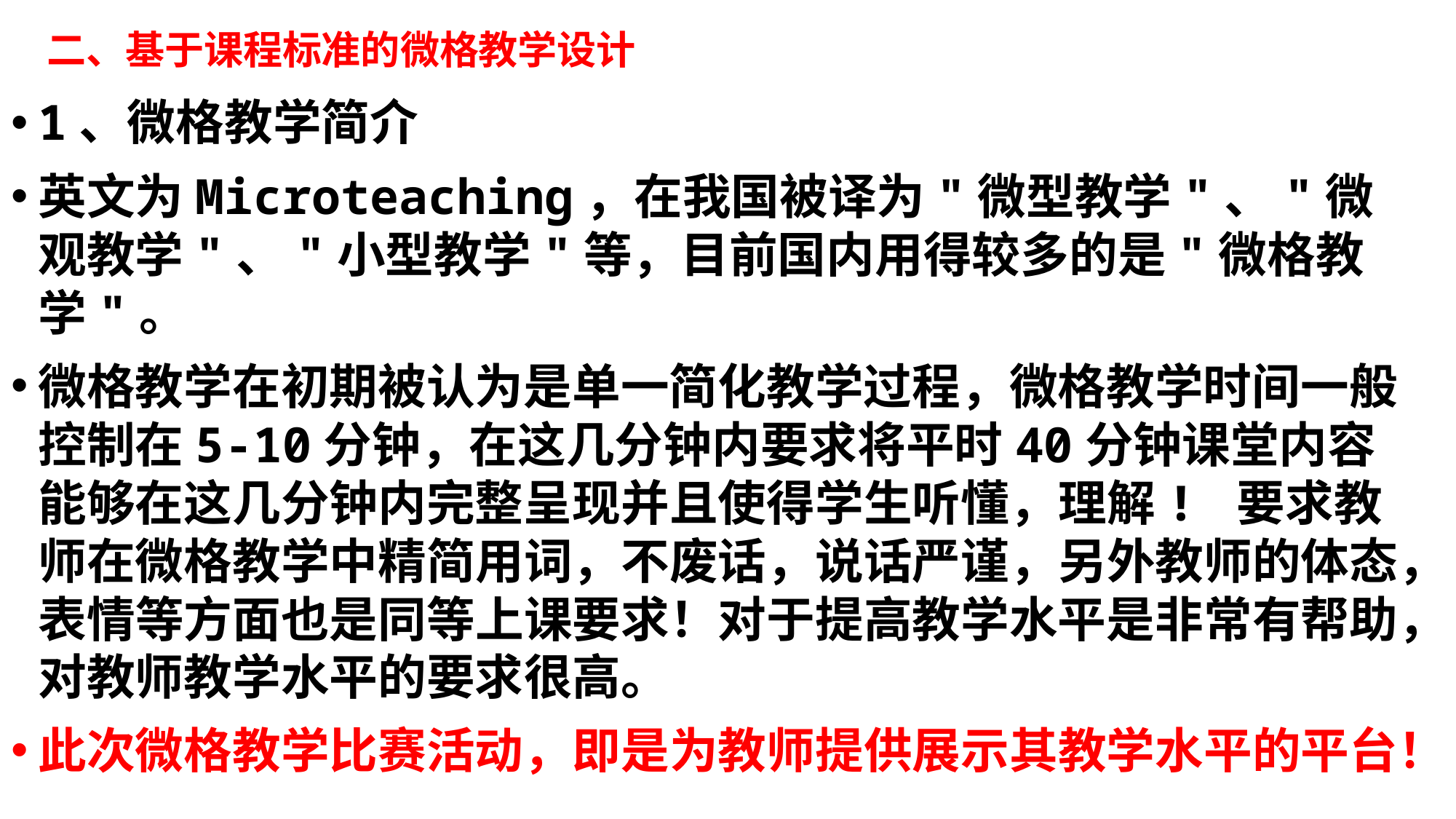

# 二、基于课程标准的微格教学设计
1、微格教学简介
英文为Microteaching，在我国被译为"微型教学"、"微观教学"、"小型教学"等，目前国内用得较多的是"微格教学"。
微格教学在初期被认为是单一简化教学过程，微格教学时间一般控制在5-10分钟，在这几分钟内要求将平时40分钟课堂内容能够在这几分钟内完整呈现并且使得学生听懂，理解! 要求教师在微格教学中精简用词，不废话，说话严谨，另外教师的体态，表情等方面也是同等上课要求！对于提高教学水平是非常有帮助，对教师教学水平的要求很高。
此次微格教学比赛活动，即是为教师提供展示其教学水平的平台！